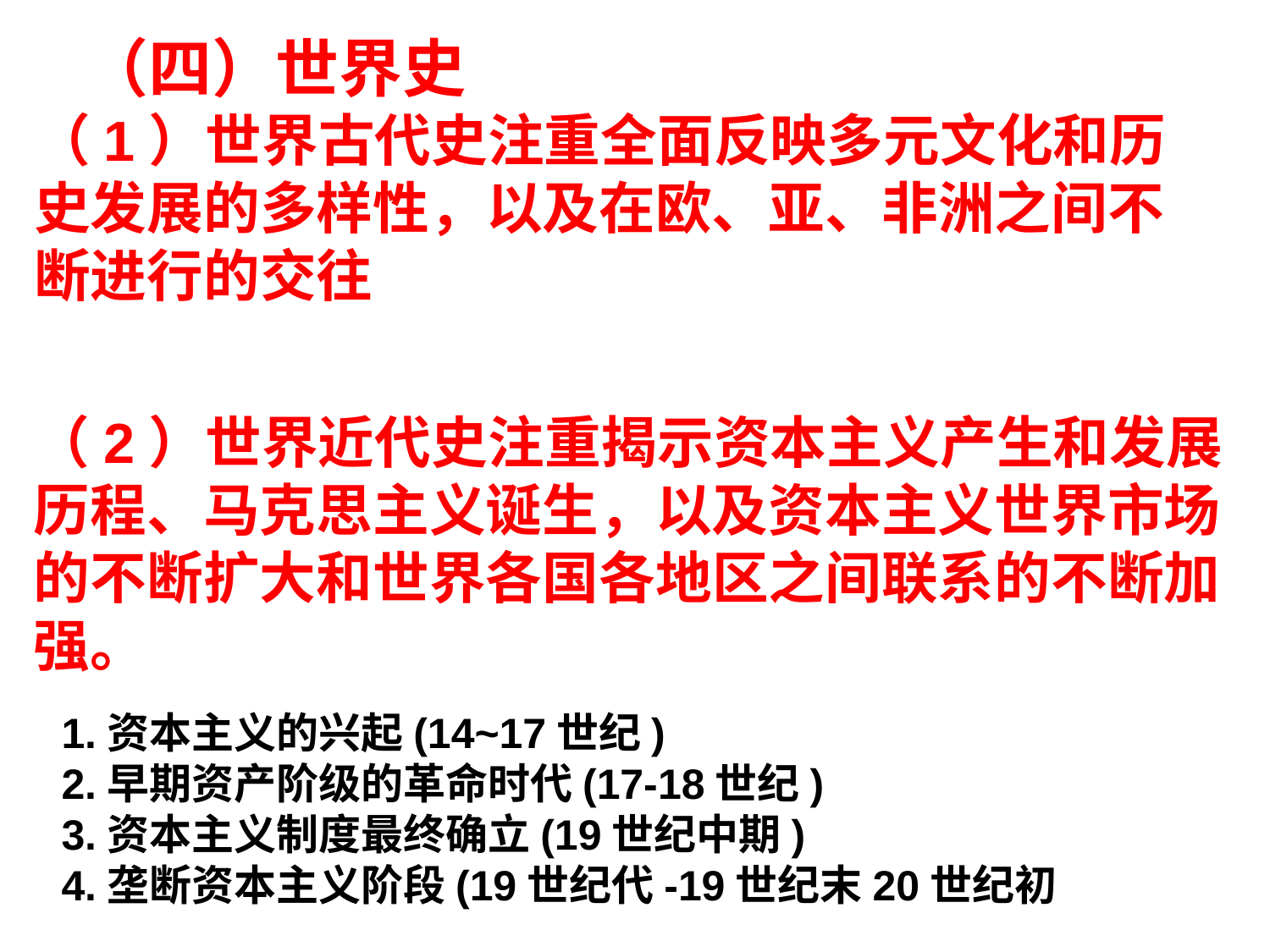

（四）世界史
（1）世界古代史注重全面反映多元文化和历史发展的多样性，以及在欧、亚、非洲之间不断进行的交往
（2）世界近代史注重揭示资本主义产生和发展历程、马克思主义诞生，以及资本主义世界市场的不断扩大和世界各国各地区之间联系的不断加强。
1.资本主义的兴起(14~17世纪)
2.早期资产阶级的革命时代(17-18世纪)
3.资本主义制度最终确立(19世纪中期)
4.垄断资本主义阶段(19世纪代-19世纪末20世纪初